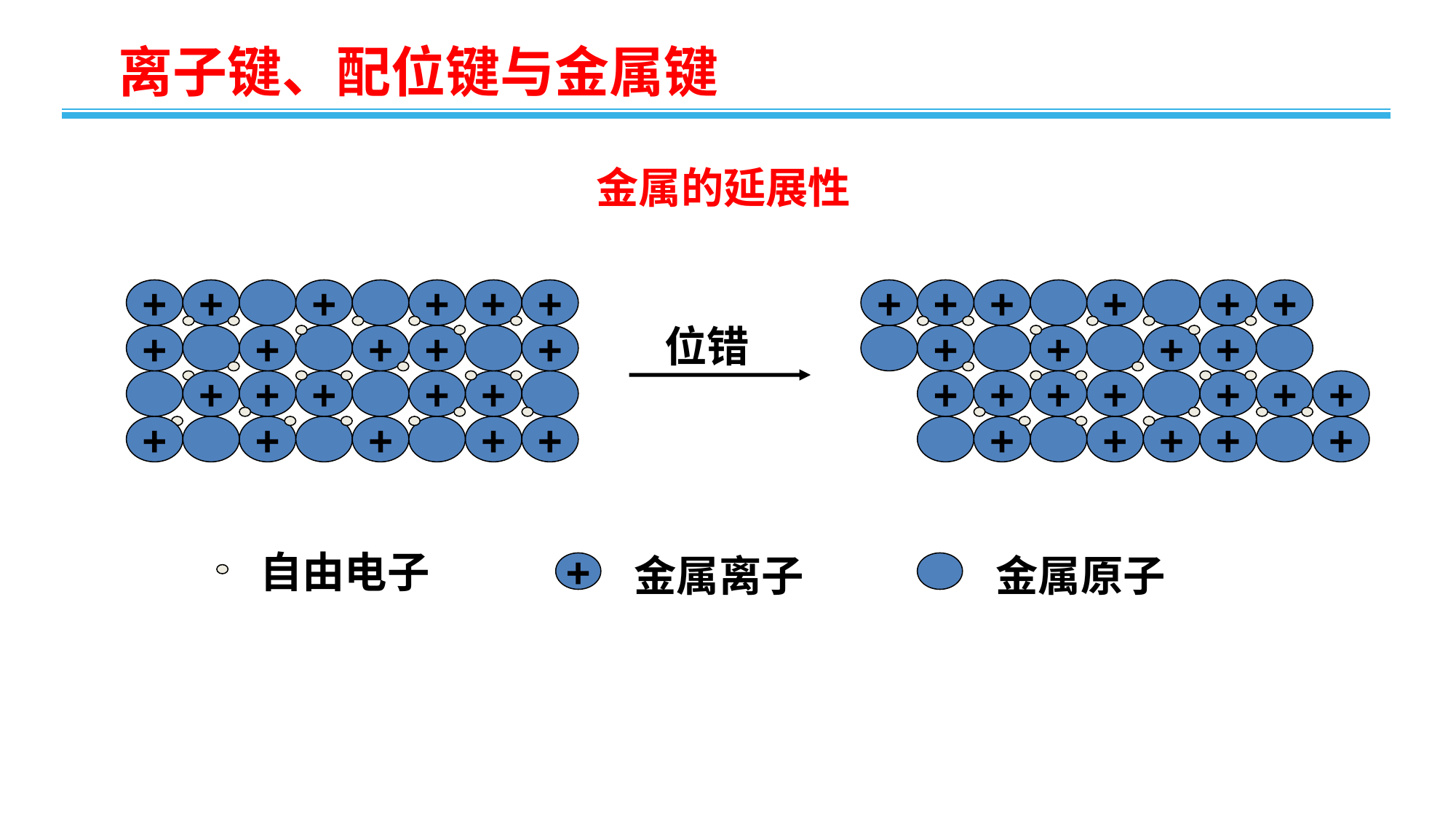

# 金属的延展性

+
+

+

+
+
+
+

+

+
+

+

+
+
+

+
+

+

+

+

+
+

+
+
+

+

+
+

+

+

+
+

+
+
+
+

+
+
+

+

+
+
+

+

位错

自由电子

金属离子
+
金属原子